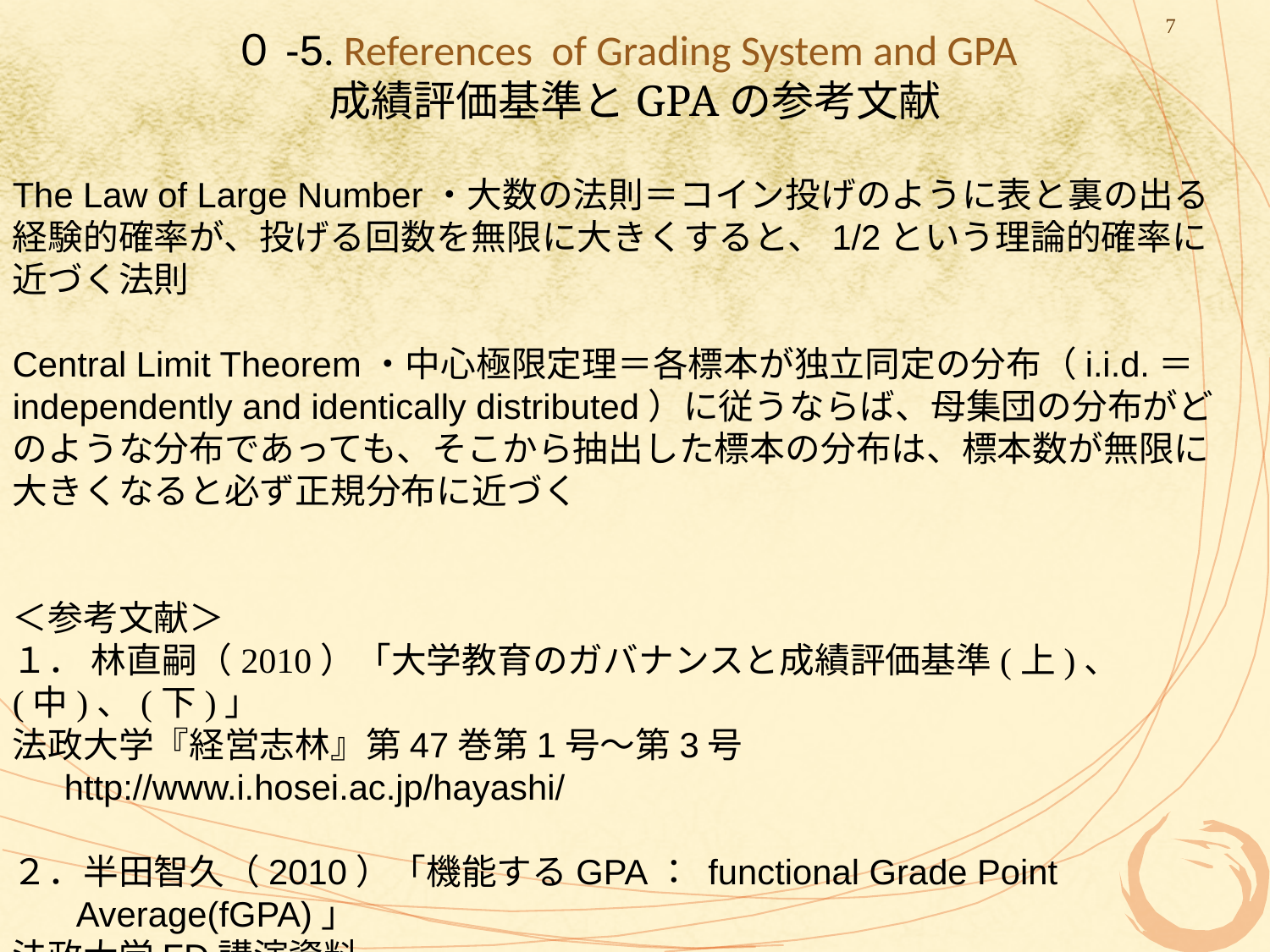

# ０-5. References  of Grading System and GPA 成績評価基準とGPAの参考文献
7
The Law of Large Number・大数の法則＝コイン投げのように表と裏の出る経験的確率が、投げる回数を無限に大きくすると、1/2という理論的確率に近づく法則

Central Limit Theorem・中心極限定理＝各標本が独立同定の分布（i.i.d.＝independently and identically distributed）に従うならば、母集団の分布がどのような分布であっても、そこから抽出した標本の分布は、標本数が無限に大きくなると必ず正規分布に近づく

＜参考文献＞
１． 林直嗣（2010）「大学教育のガバナンスと成績評価基準(上)、(中)、(下)」
法政大学『経営志林』第47巻第1号～第3号
　 http://www.i.hosei.ac.jp/hayashi/

２．半田智久（2010）「機能するGPA： functional Grade Point Average(fGPA)」
法政大学FD講演資料